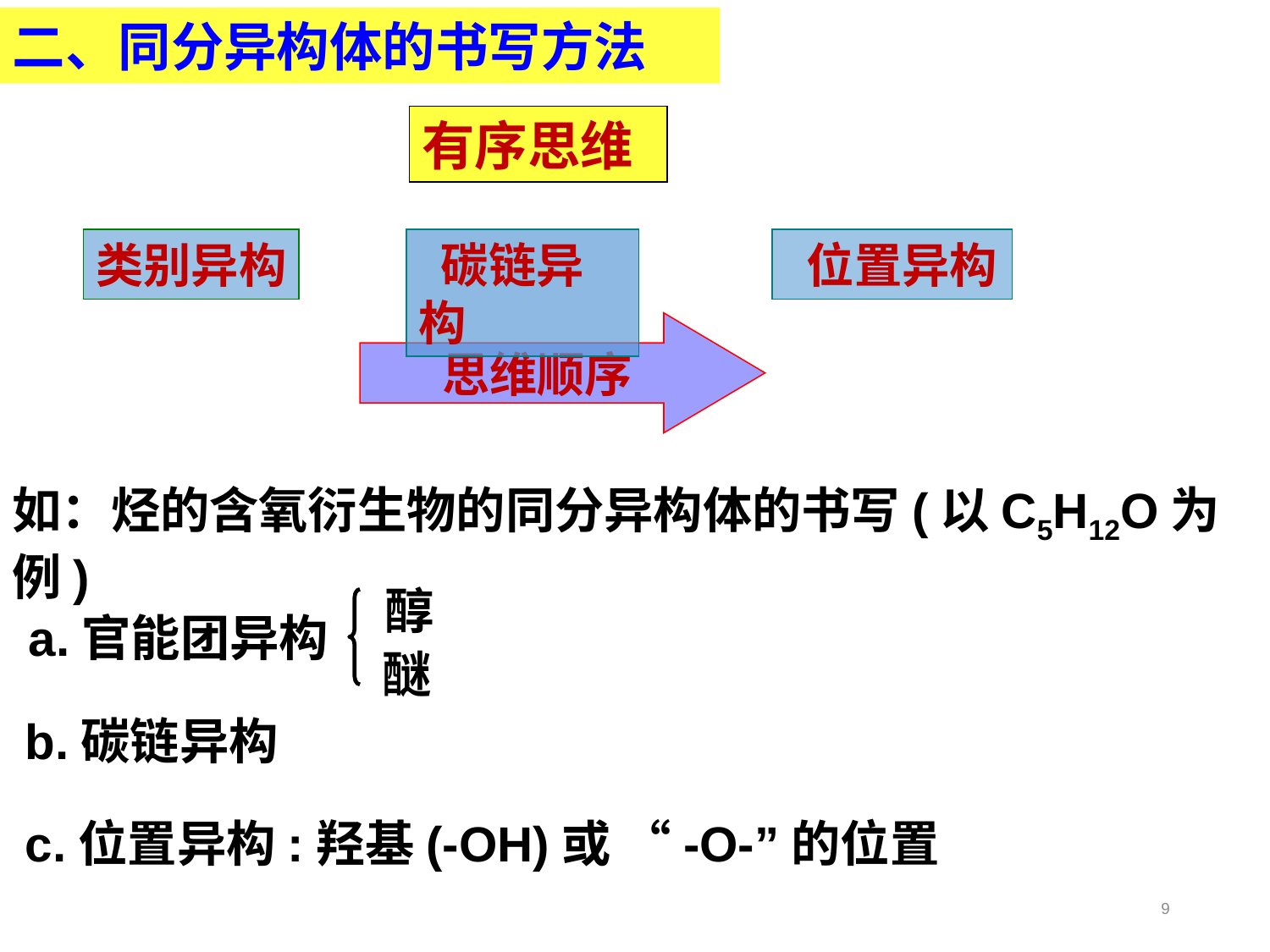

二、同分异构体的书写方法
有序思维
思维顺序
 碳链异构
类别异构
 位置异构
如：烃的含氧衍生物的同分异构体的书写(以C5H12O为例)
醇

a.官能团异构
醚
b.碳链异构
c.位置异构:羟基(-OH)或 “-O-”的位置
9